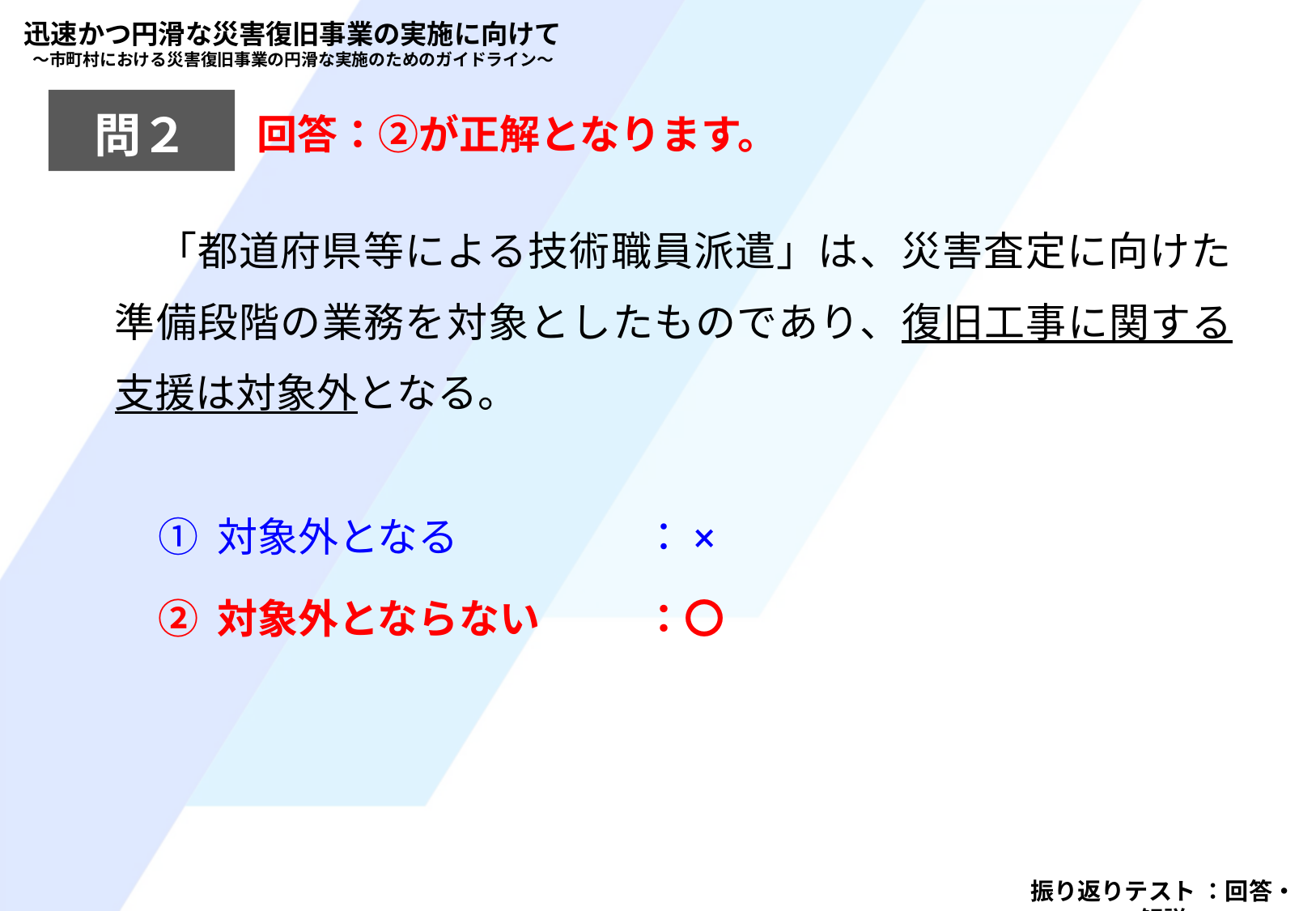

迅速かつ円滑な災害復旧事業の実施に向けて
～市町村における災害復旧事業の円滑な実施のためのガイドライン～
回答：②が正解となります。
問２
　「都道府県等による技術職員派遣」は、災害査定に向けた準備段階の業務を対象としたものであり、復旧工事に関する支援は対象外となる。
① 対象外となる		：×
② 対象外とならない	：〇
振り返りテスト ：回答・解説